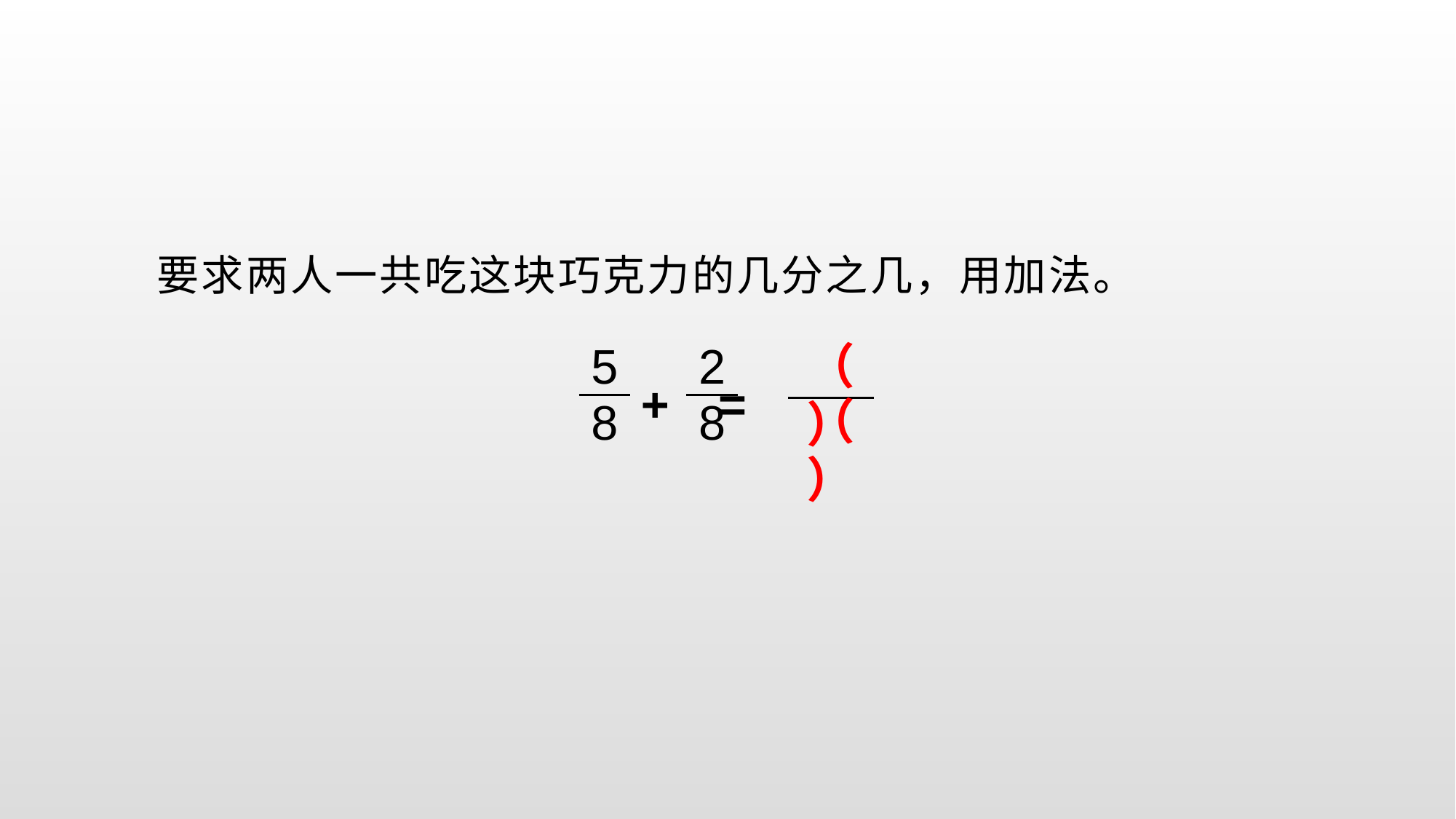

要求两人一共吃这块巧克力的几分之几，用加法。
（ ）
（ ）
5
8
2
8
+   =